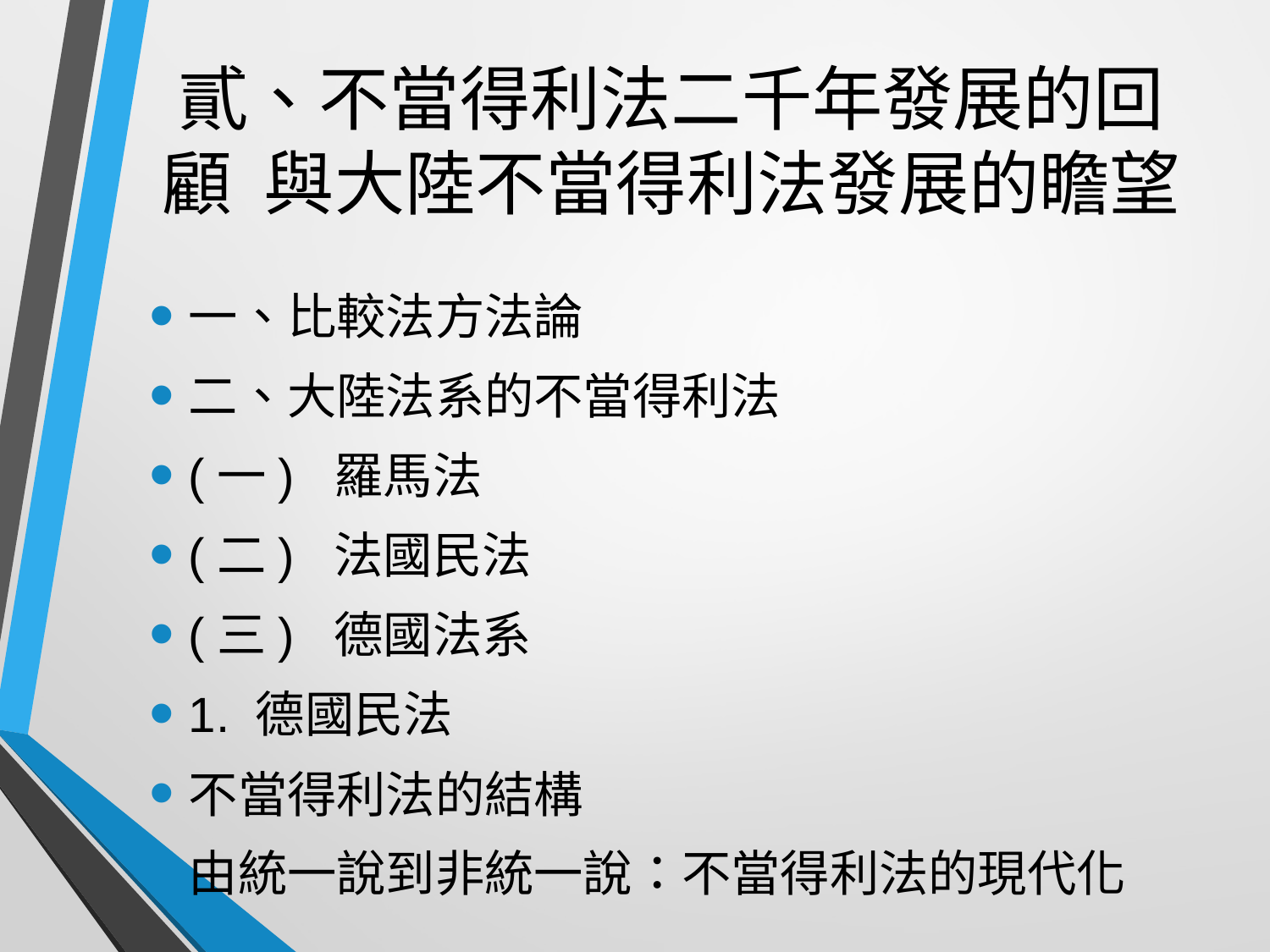

# 貳、不當得利法二千年發展的回顧  與大陸不當得利法發展的瞻望
一、比較法方法論
二、大陸法系的不當得利法
(一)  羅馬法
(二)  法國民法
(三)  德國法系
1. 德國民法
不當得利法的結構
由統一說到非統一說：不當得利法的現代化